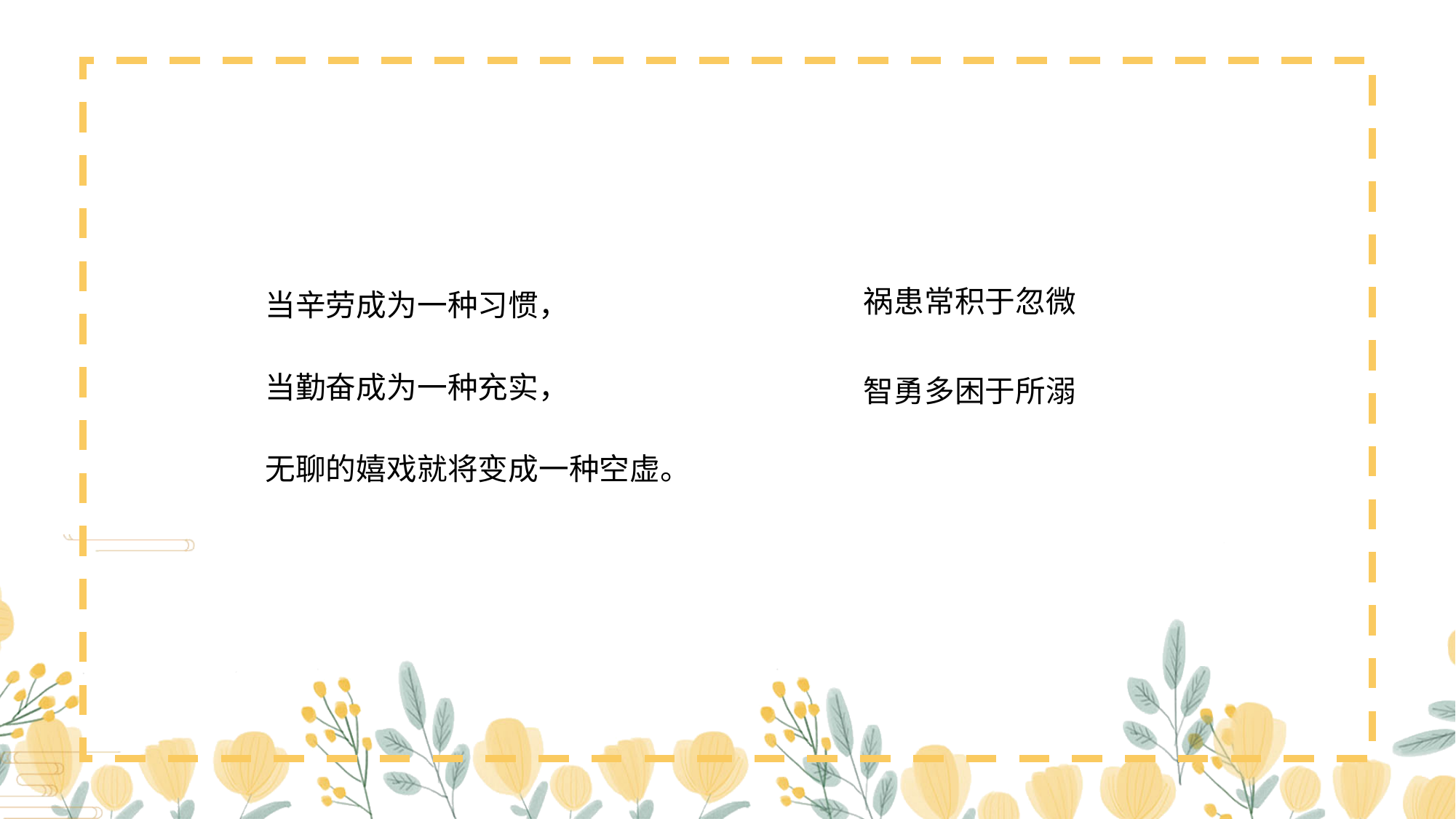

祸患常积于忽微
当辛劳成为一种习惯，
当勤奋成为一种充实，
无聊的嬉戏就将变成一种空虚。
智勇多困于所溺